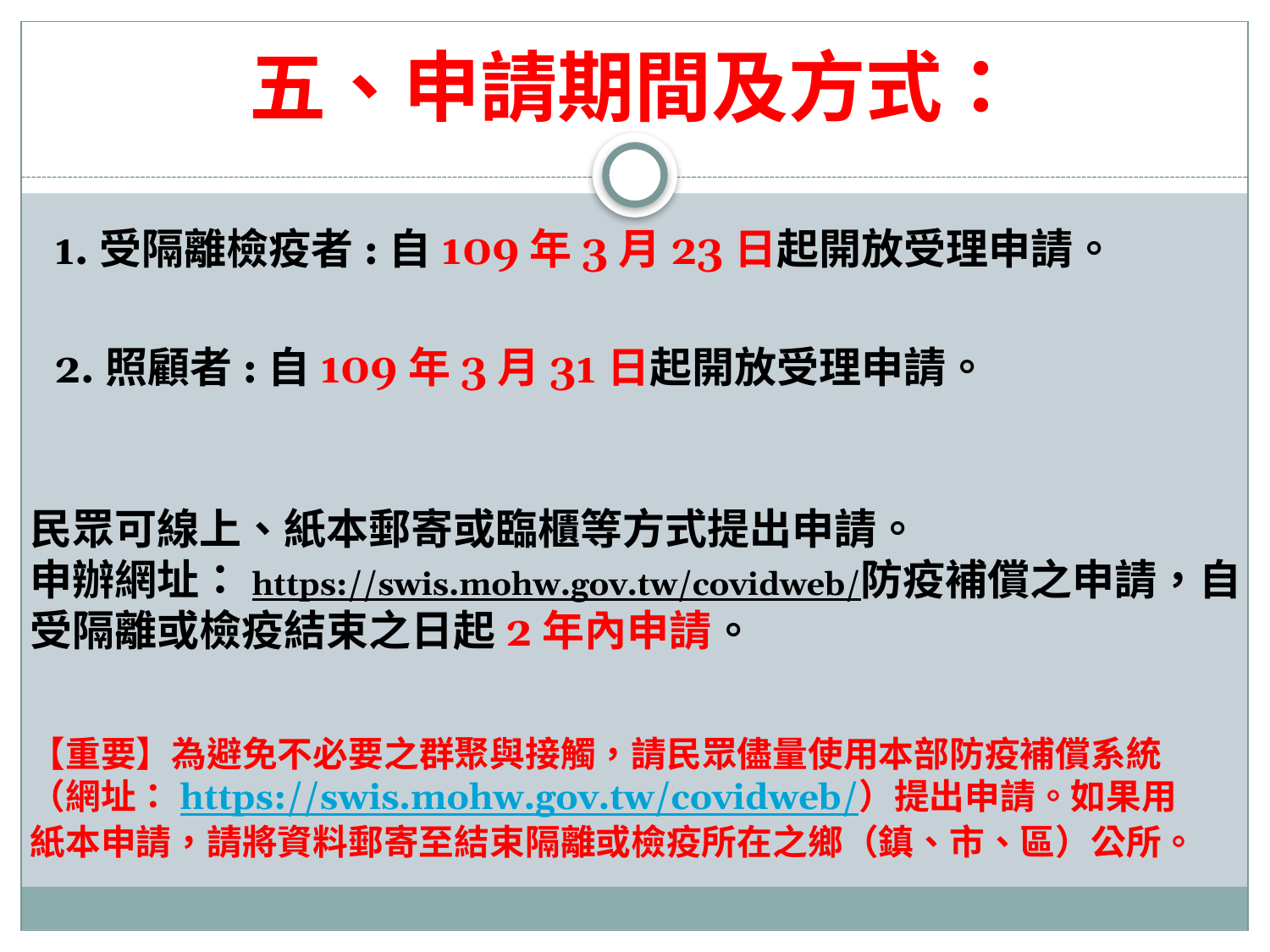

# 五、申請期間及方式：
1.受隔離檢疫者:自109年3月23日起開放受理申請。

2.照顧者:自109年3月31日起開放受理申請。
民眾可線上、紙本郵寄或臨櫃等方式提出申請。
申辦網址：https://swis.mohw.gov.tw/covidweb/防疫補償之申請，自受隔離或檢疫結束之日起2年內申請。
【重要】為避免不必要之群聚與接觸，請民眾儘量使用本部防疫補償系統（網址：https://swis.mohw.gov.tw/covidweb/）提出申請。如果用紙本申請，請將資料郵寄至結束隔離或檢疫所在之鄉（鎮、市、區）公所。